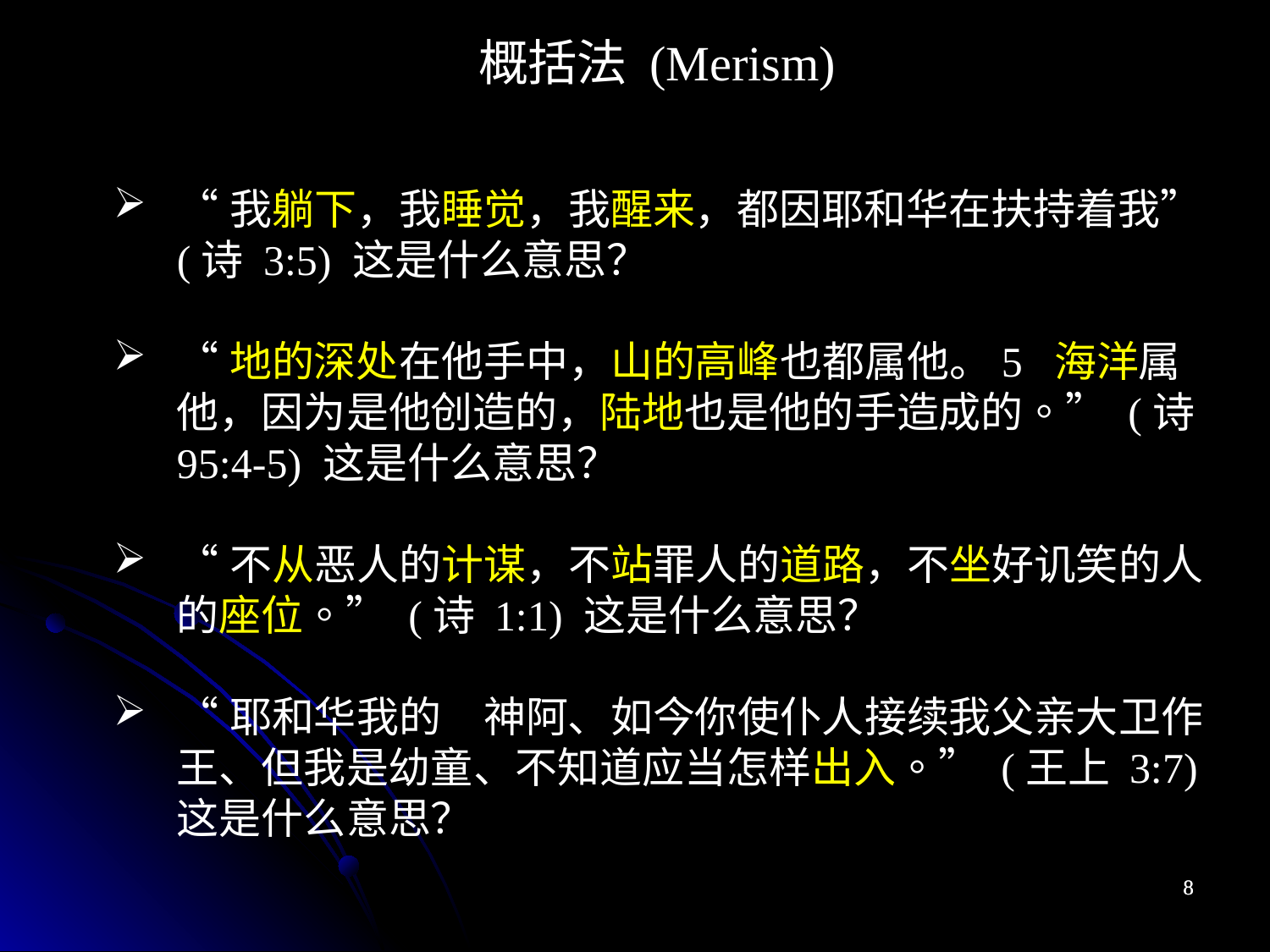

概括法 (Merism)
“我躺下，我睡觉，我醒来，都因耶和华在扶持着我” (诗 3:5) 这是什么意思？

“地的深处在他手中，山的高峰也都属他。5  海洋属他，因为是他创造的，陆地也是他的手造成的。” (诗 95:4-5) 这是什么意思？

“不从恶人的计谋，不站罪人的道路，不坐好讥笑的人的座位。” (诗 1:1) 这是什么意思？

“耶和华我的　神阿、如今你使仆人接续我父亲大卫作王、但我是幼童、不知道应当怎样出入。” (王上 3:7) 这是什么意思？
8
8